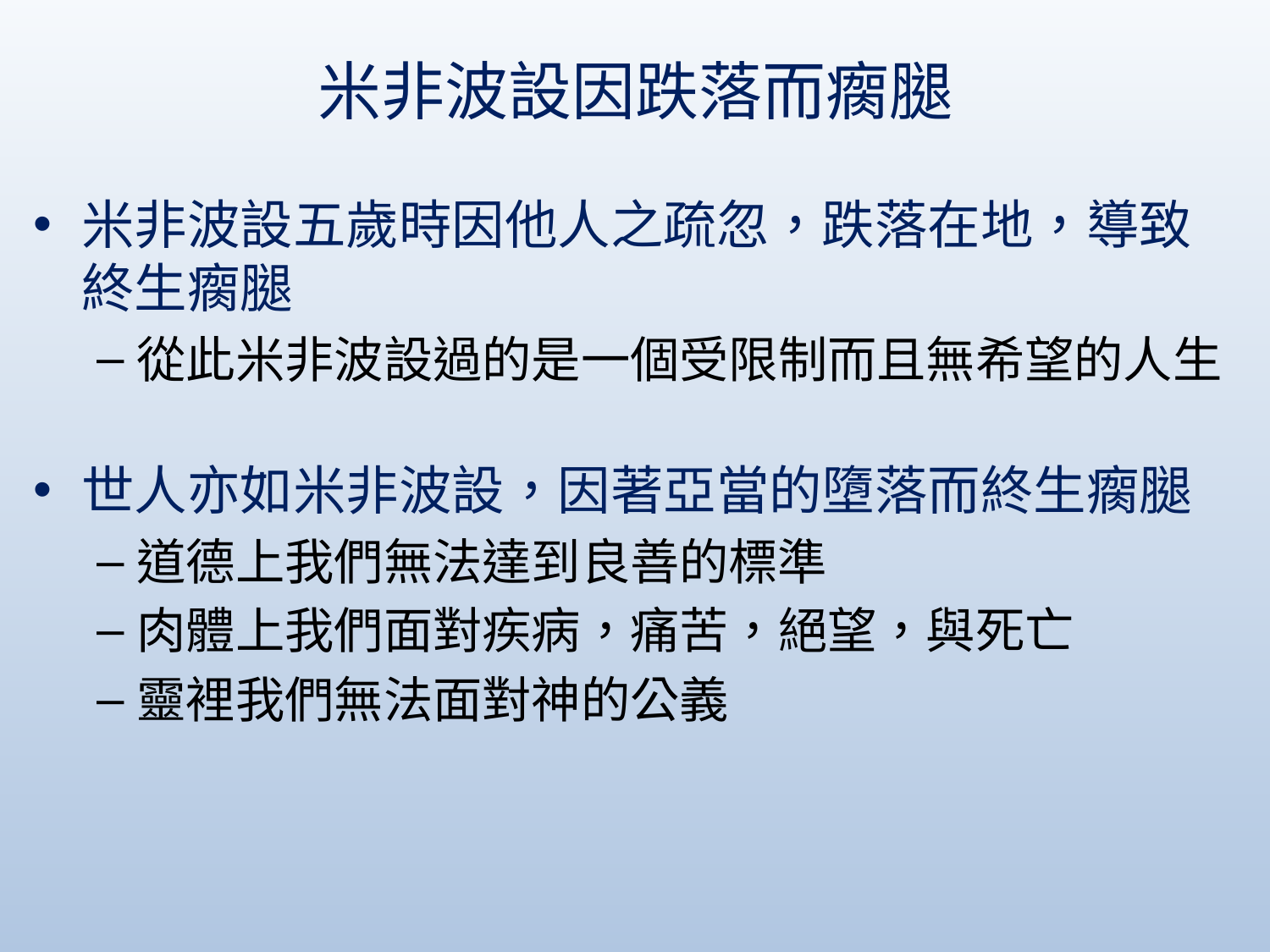

# 米非波設因跌落而瘸腿
米非波設五歲時因他人之疏忽，跌落在地，導致終生瘸腿
從此米非波設過的是一個受限制而且無希望的人生

世人亦如米非波設，因著亞當的墮落而終生瘸腿
道德上我們無法達到良善的標準
肉體上我們面對疾病，痛苦，絕望，與死亡
靈裡我們無法面對神的公義